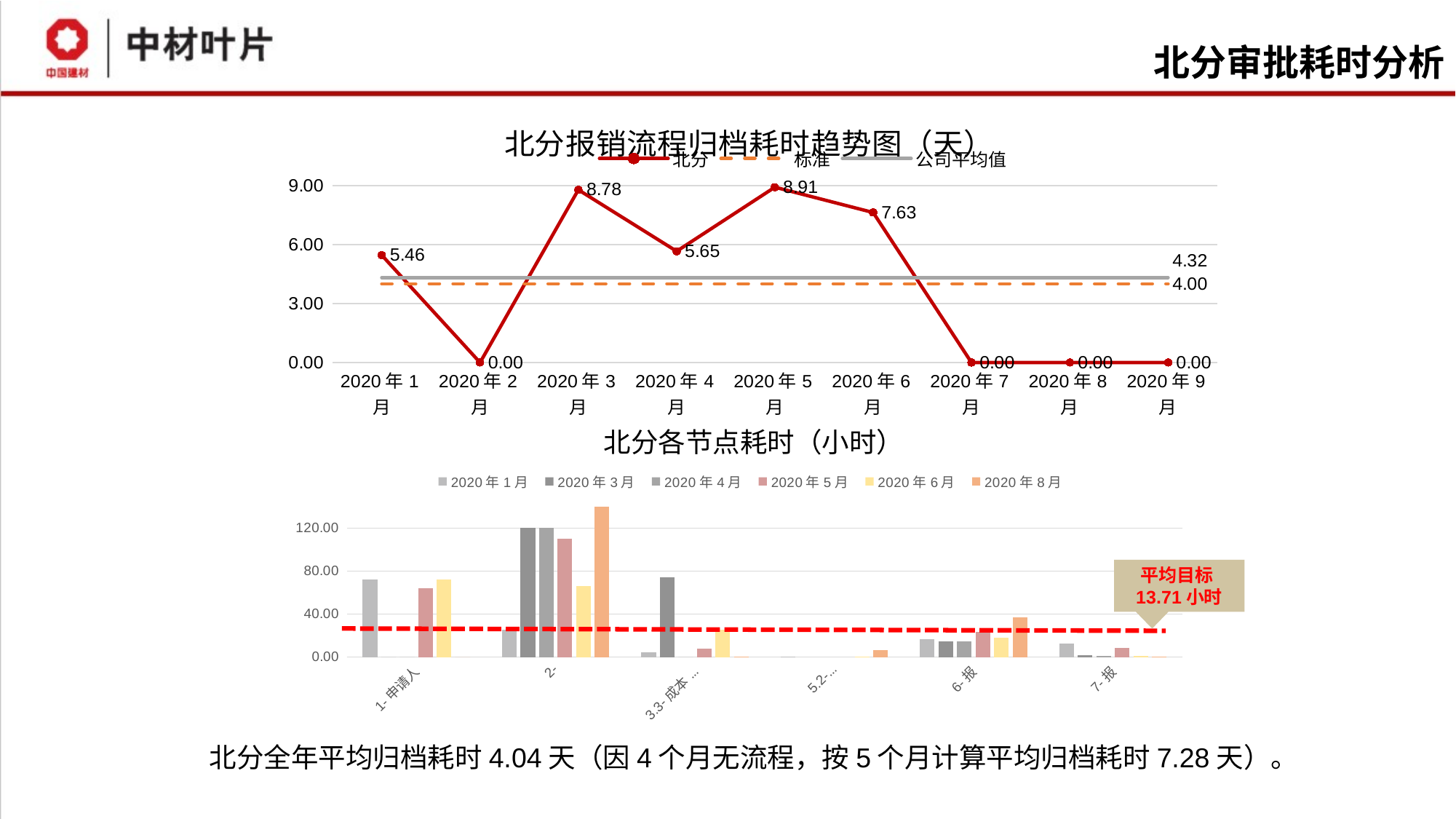

北分审批耗时分析

### Chart: 北分报销流程归档耗时趋势图（天）

| Category | 北分 | 标准 | 公司平均值 |
|---|---|---|---|
| 2020年1月 | 5.45746624230985 | 4.0 | 4.32025810135383 |
| 2020年2月 | 0.0 | 4.0 | 4.32025810135383 |
| 2020年3月 | 8.77784722219804 | 4.0 | 4.32025810135383 |
| 2020年4月 | 5.65412037037459 | 4.0 | 4.32025810135383 |
| 2020年5月 | 8.91152970679167 | 4.0 | 4.32025810135383 |
| 2020年6月 | 7.62575424382521 | 4.0 | 4.32025810135383 |
| 2020年7月 | 0.0 | 4.0 | 4.32025810135383 |
| 2020年8月 | 0.0 | 4.0 | 4.32025810135383 |
| 2020年9月 | 0.0 | 4.0 | 4.32025810135383 |
北分各节点耗时（小时）

### Chart

| Category | 2020年1月 | 2020年3月 | 2020年4月 | 2020年5月 | 2020年6月 | 2020年8月 |
|---|---|---|---|---|---|---|
| 1-申请人 | 72.0 | 0.0 | 0.0 | 64.0 | 72.0 | 0.0 |
| 2-本地财务 | 25.1165972214367 | 120.0 | 120.0 | 110.106666666645 | 66.0 | 600.0 |
| 3.3-成本中心负责人/部门经理审批 | 4.44398148159962 | 74.1838888883649 | 0.0 | 7.89129629626405 | 25.3590740740765 | 0.027222222299315 |
| 5.2-总经理审批 | 0.0111111119622365 | None | None | None | 0.0394444444100373 | 6.52833333337912 |
| 6-报销中心稽核 | 16.9119444448152 | 14.7544444452797 | 14.4658333333209 | 23.6377777777961 | 17.9877777777729 | 36.9163888888434 |
| 7-报销中心付款 | 12.4911111108377 | 1.72999999910826 | 1.23305555566913 | 8.24097222229466 | 1.15402777775308 | 0.00222222221782431 |
平均目标13.71小时
北分全年平均归档耗时4.04天（因4个月无流程，按5个月计算平均归档耗时7.28天）。